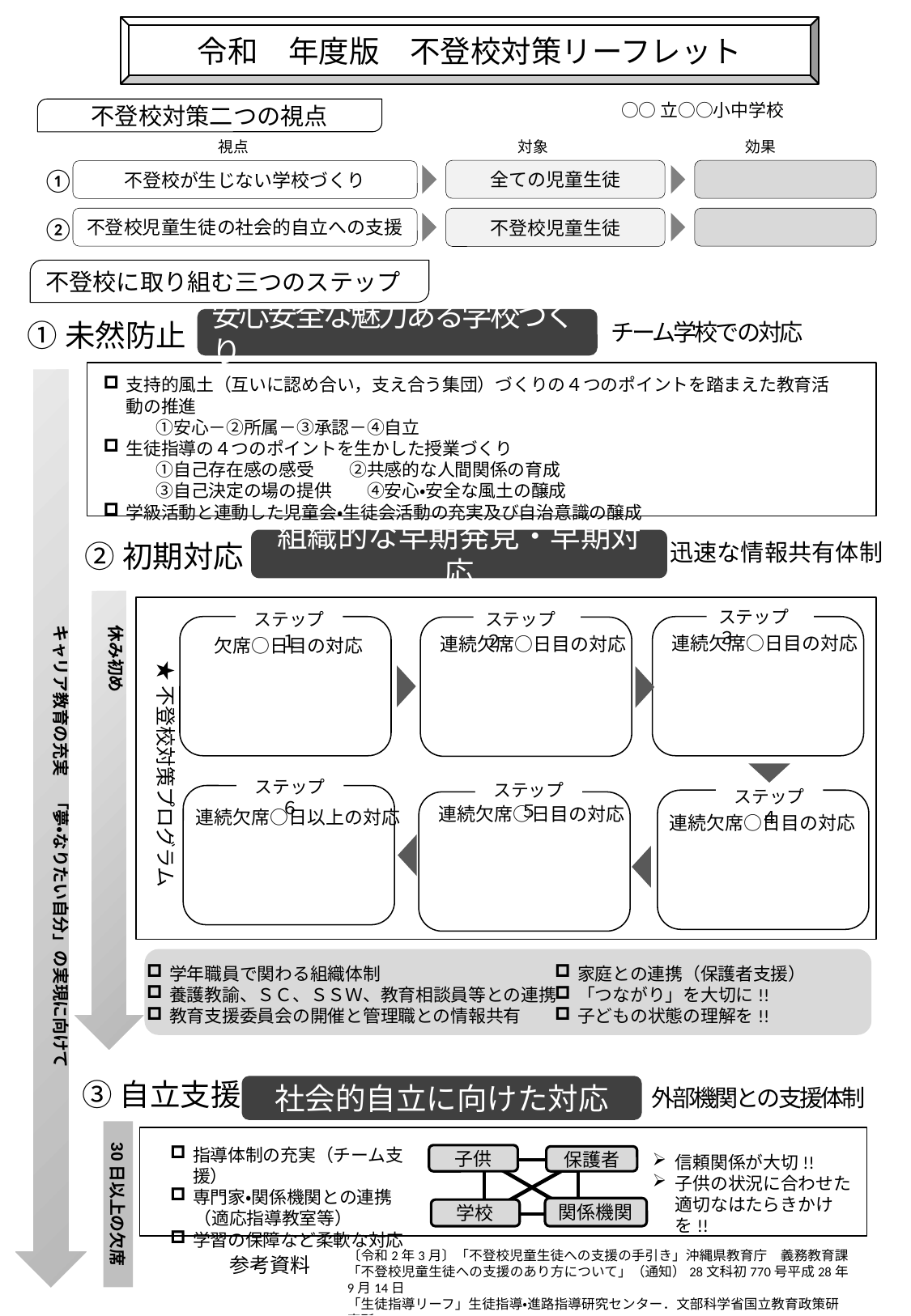

令和　年度版　不登校対策リーフレット
○○立○○小中学校
不登校対策二つの視点
視点
対象
効果
①
全ての児童生徒

不登校が生じない学校づくり

②
不登校児童生徒の社会的自立への支援
不登校児童生徒

不登校に取り組む三つのステップ
安心安全な魅力ある学校づくり
①未然防止
チーム学校での対応

支持的風土（互いに認め合い，支え合う集団）づくりの４つのポイントを踏まえた教育活動の推進
　　　①安心－②所属－③承認－④自立
生徒指導の４つのポイントを生かした授業づくり
　　　①自己存在感の感受　　②共感的な人間関係の育成
　　　③自己決定の場の提供　　④安心・安全な風土の醸成
学級活動と連動した児童会・生徒会活動の充実及び自治意識の醸成

組織的な早期発見・早期対応
②初期対応
迅速な情報共有体制

ステップ３
ステップ１
ステップ２
キャリア教育の充実　「夢・なりたい自分」の実現に向けて
休み初め

連続欠席○日目の対応
連続欠席○日目の対応
欠席○日目の対応
★不登校対策プログラム

ステップ６
ステップ５
ステップ４

連続欠席○日目の対応
連続欠席○日以上の対応
連続欠席○日目の対応

学年職員で関わる組織体制
養護教諭、ＳＣ、ＳＳＷ、教育相談員等との連携
教育支援委員会の開催と管理職との情報共有
家庭との連携（保護者支援）
「つながり」を大切に!!
子どもの状態の理解を!!
③自立支援
社会的自立に向けた対応
外部機関との支援体制
30日以上の欠席

指導体制の充実（チーム支援）
専門家・関係機関との連携
（適応指導教室等）
学習の保障など柔軟な対応
子供
信頼関係が大切!!
子供の状況に合わせた適切なはたらきかけを!!
保護者

関係機関
学校
〔令和2年3月〕「不登校児童生徒への支援の手引き」沖縄県教育庁　義務教育課
「不登校児童生徒への支援のあり方について」（通知）28文科初770号平成28年9月14日
「生徒指導リーフ」生徒指導・進路指導研究センター．文部科学省国立教育政策研究所
参考資料